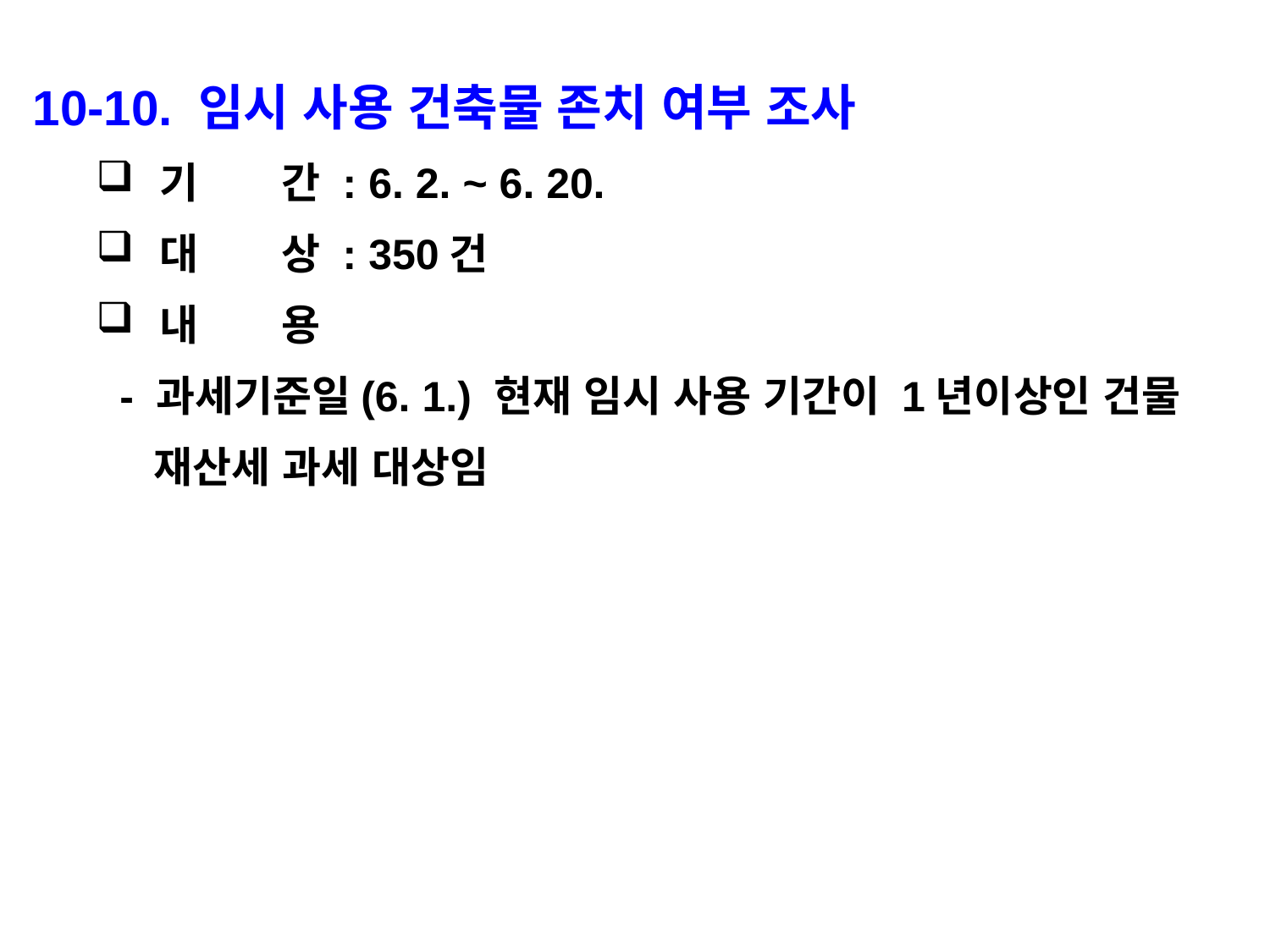

10-10. 임시 사용 건축물 존치 여부 조사
기       간 : 6. 2. ~ 6. 20.
대       상 : 350건
내       용
  - 과세기준일(6. 1.) 현재 임시 사용 기간이 1년이상인 건물
    재산세 과세 대상임